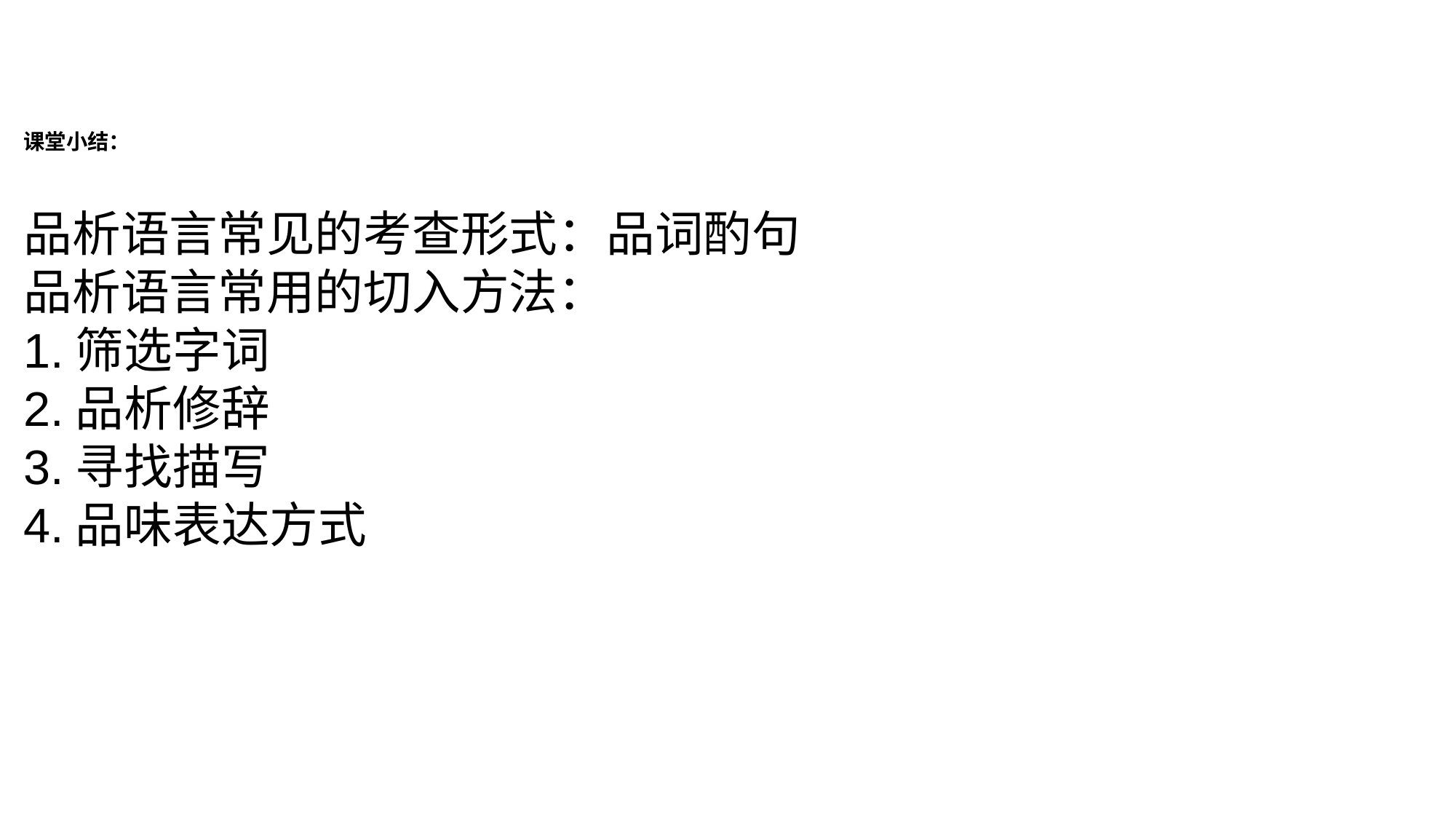

品析语言常见的考查形式：品词酌句
品析语言常用的切入方法：
1.筛选字词
2.品析修辞
3.寻找描写
4.品味表达方式

课堂小结：